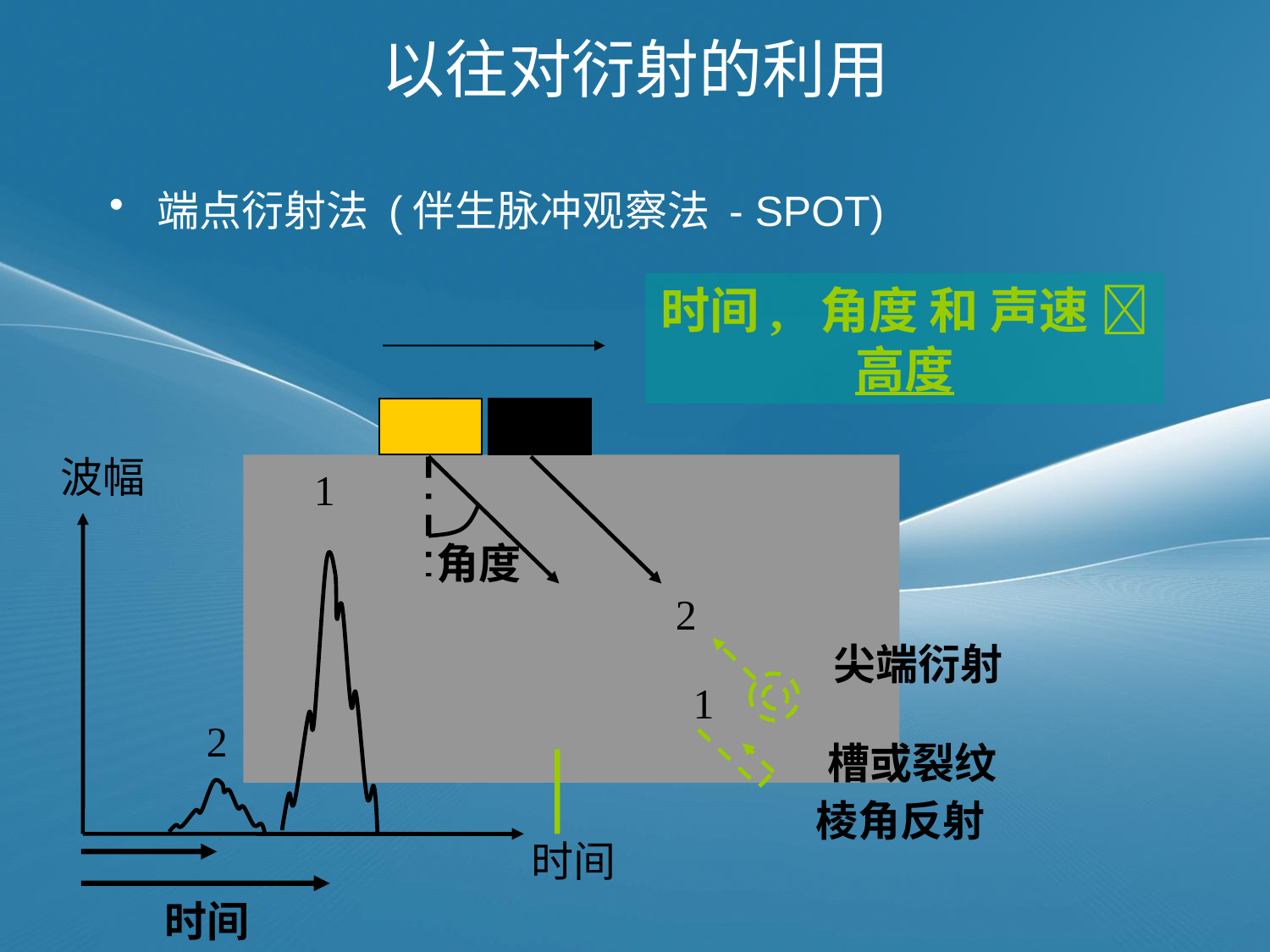

# 以往对衍射的利用
端点衍射法 (伴生脉冲观察法 - SPOT)
时间,  角度 和 声速 ⇒ 高度

波幅

时间

角度

时间
1

1

棱角反射
2

2

尖端衍射

槽或裂纹